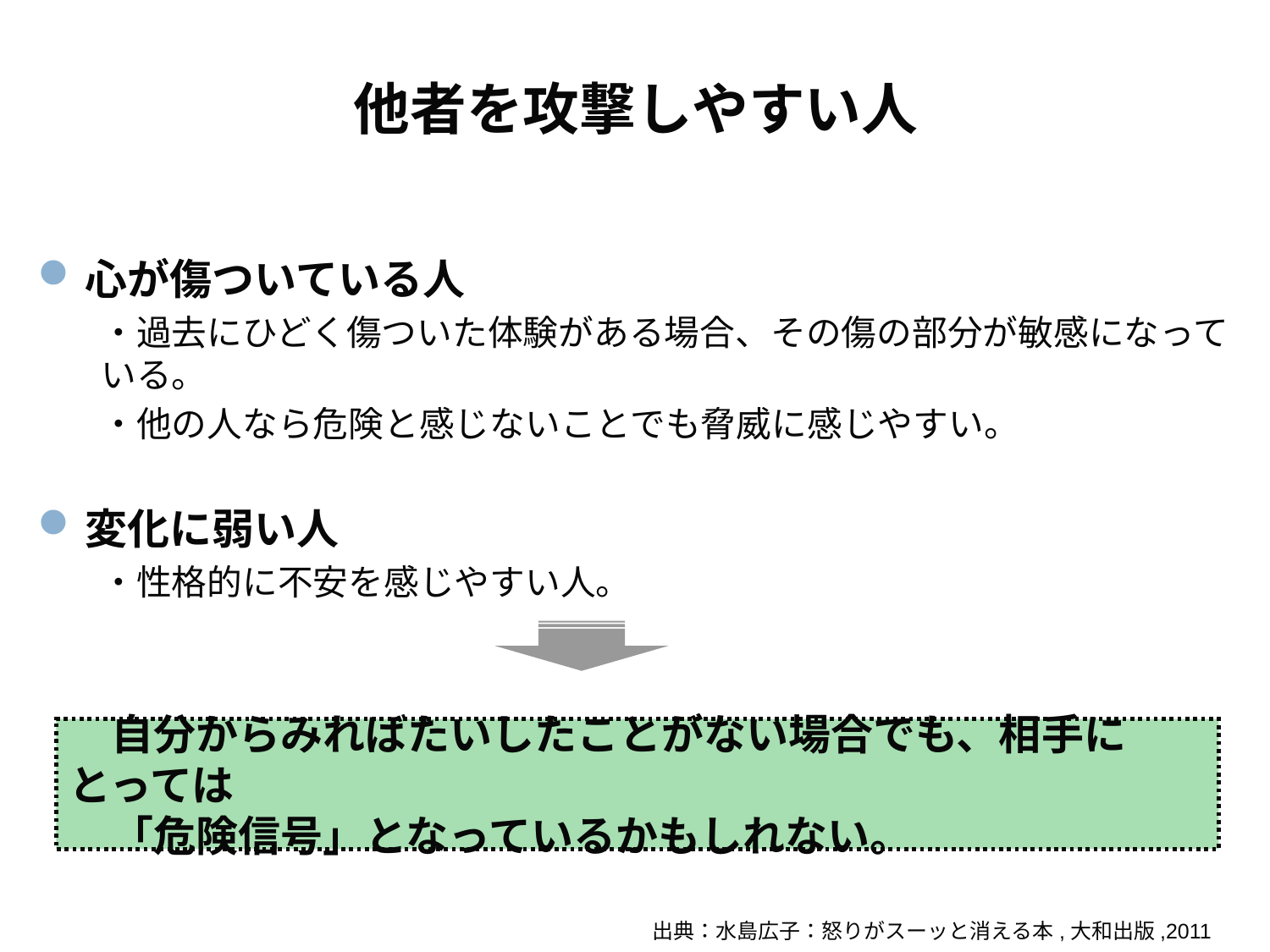

# 他者を攻撃しやすい人
心が傷ついている人
・過去にひどく傷ついた体験がある場合、その傷の部分が敏感になっている。
・他の人なら危険と感じないことでも脅威に感じやすい。

変化に弱い人
・性格的に不安を感じやすい人。

　自分からみればたいしたことがない場合でも、相手にとっては
　「危険信号」となっているかもしれない。
出典：水島広子：怒りがスーッと消える本,大和出版,2011